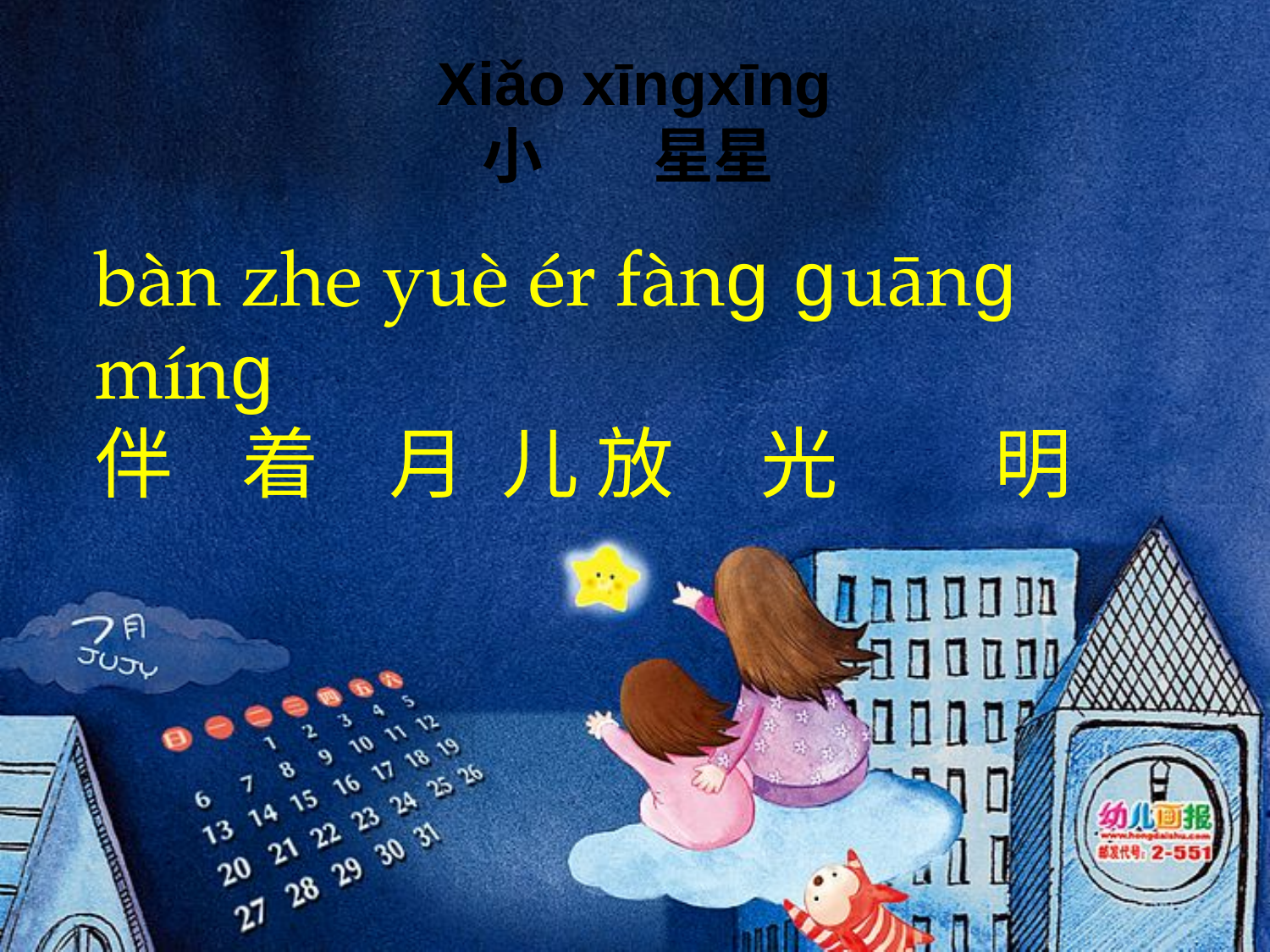

# Xiǎo xīngxīng 小        星星
bàn zhe yuè ér fànɡ ɡuānɡ mínɡ
伴    着    月  儿 放     光         明